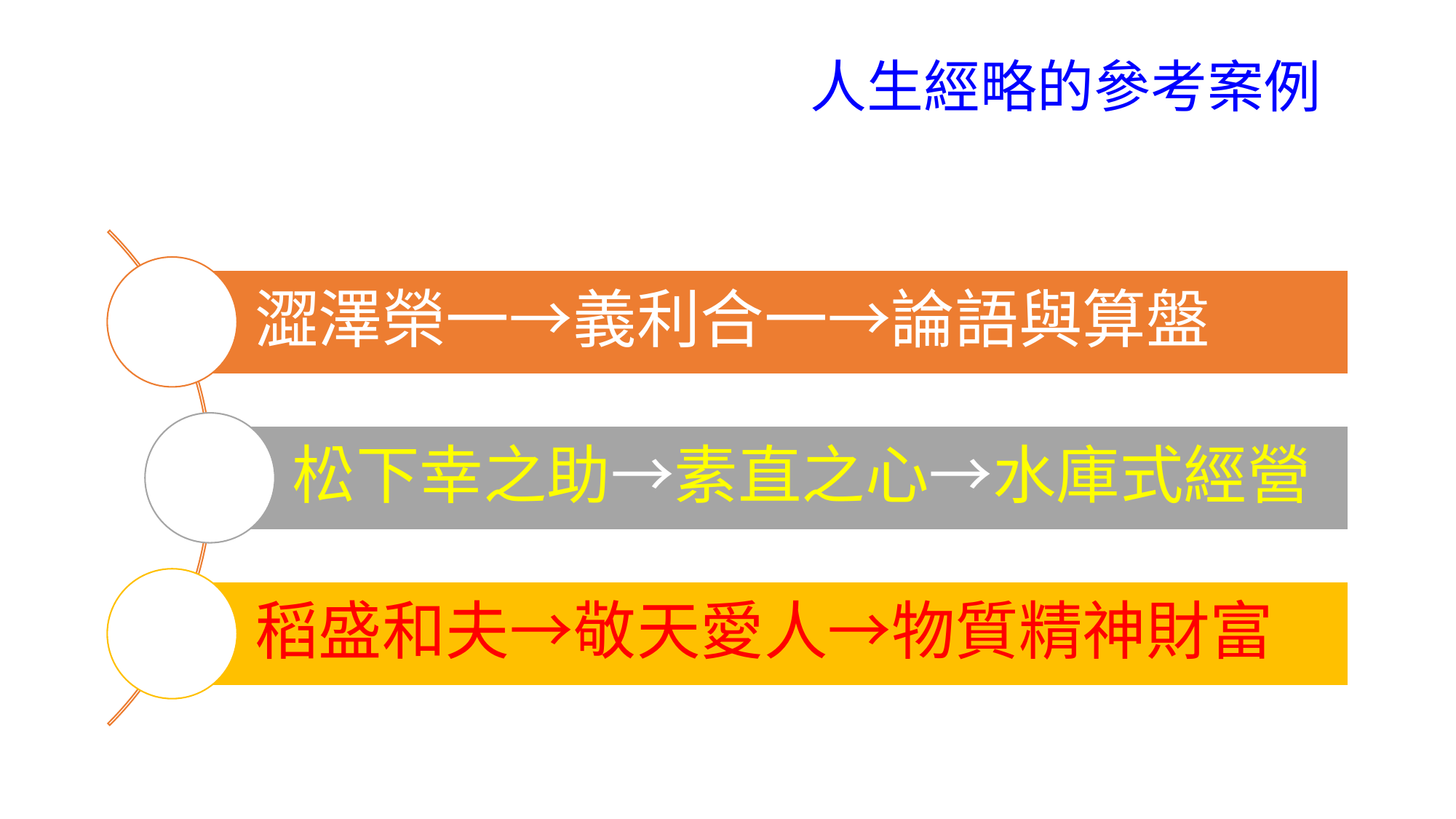

# 人生經略的參考案例
澀澤榮一→義利合一→論語與算盤
松下幸之助→素直之心→水庫式經營
稻盛和夫→敬天愛人→物質精神財富